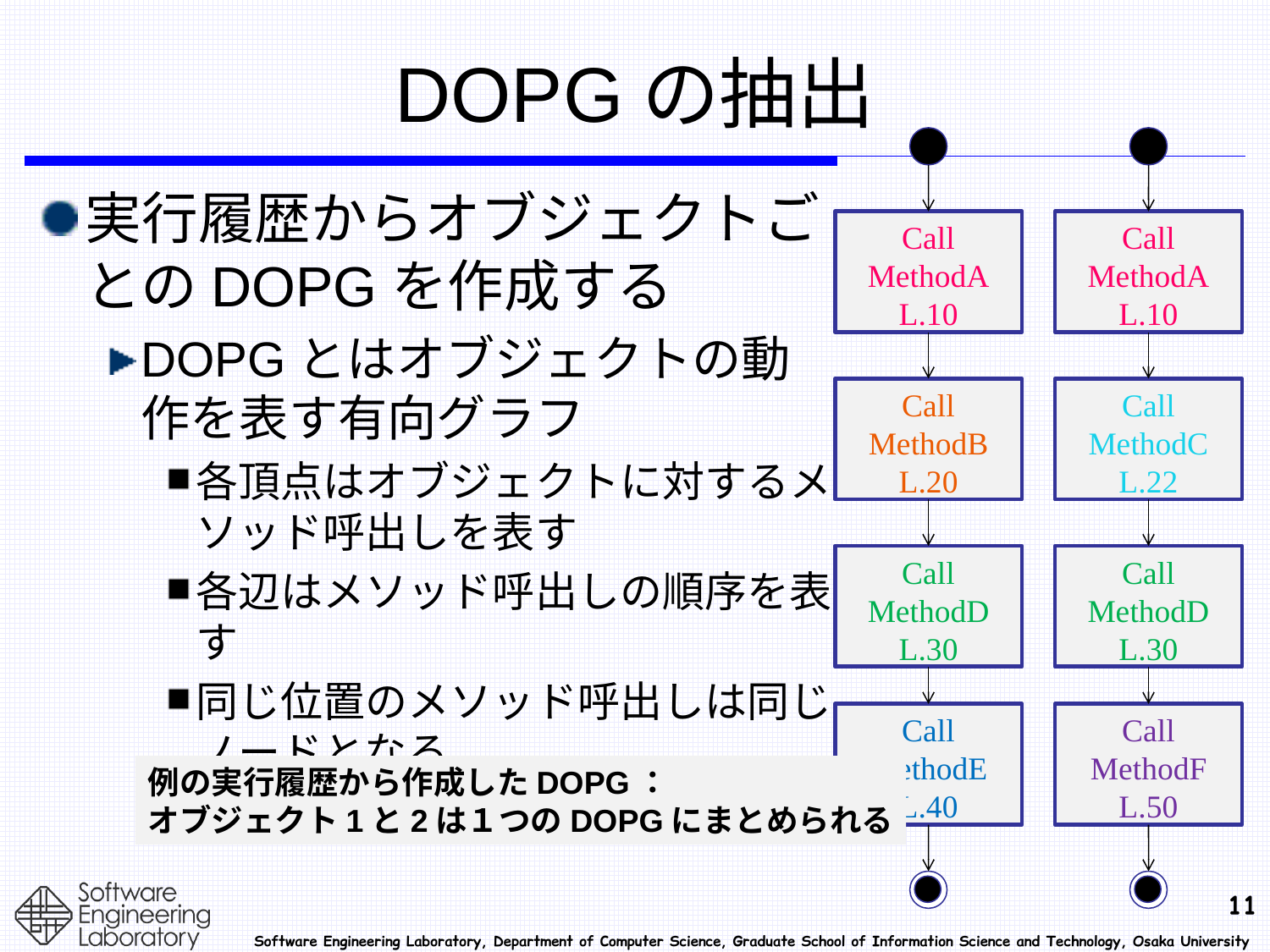

# DOPGの抽出

Call
MethodA
L.10
Call
MethodB
L.20
Call
MethodD
L.30
Call
MethodE
L.40

Call
MethodA
L.10
Call
MethodC
L.22
Call
MethodD
L.30
Call
MethodF
L.50

実行履歴からオブジェクトごとのDOPGを作成する
DOPGとはオブジェクトの動作を表す有向グラフ
各頂点はオブジェクトに対するメソッド呼出しを表す
各辺はメソッド呼出しの順序を表す
同じ位置のメソッド呼出しは同じノードとなる
例の実行履歴から作成したDOPG：
オブジェクト1と2は１つのDOPGにまとめられる